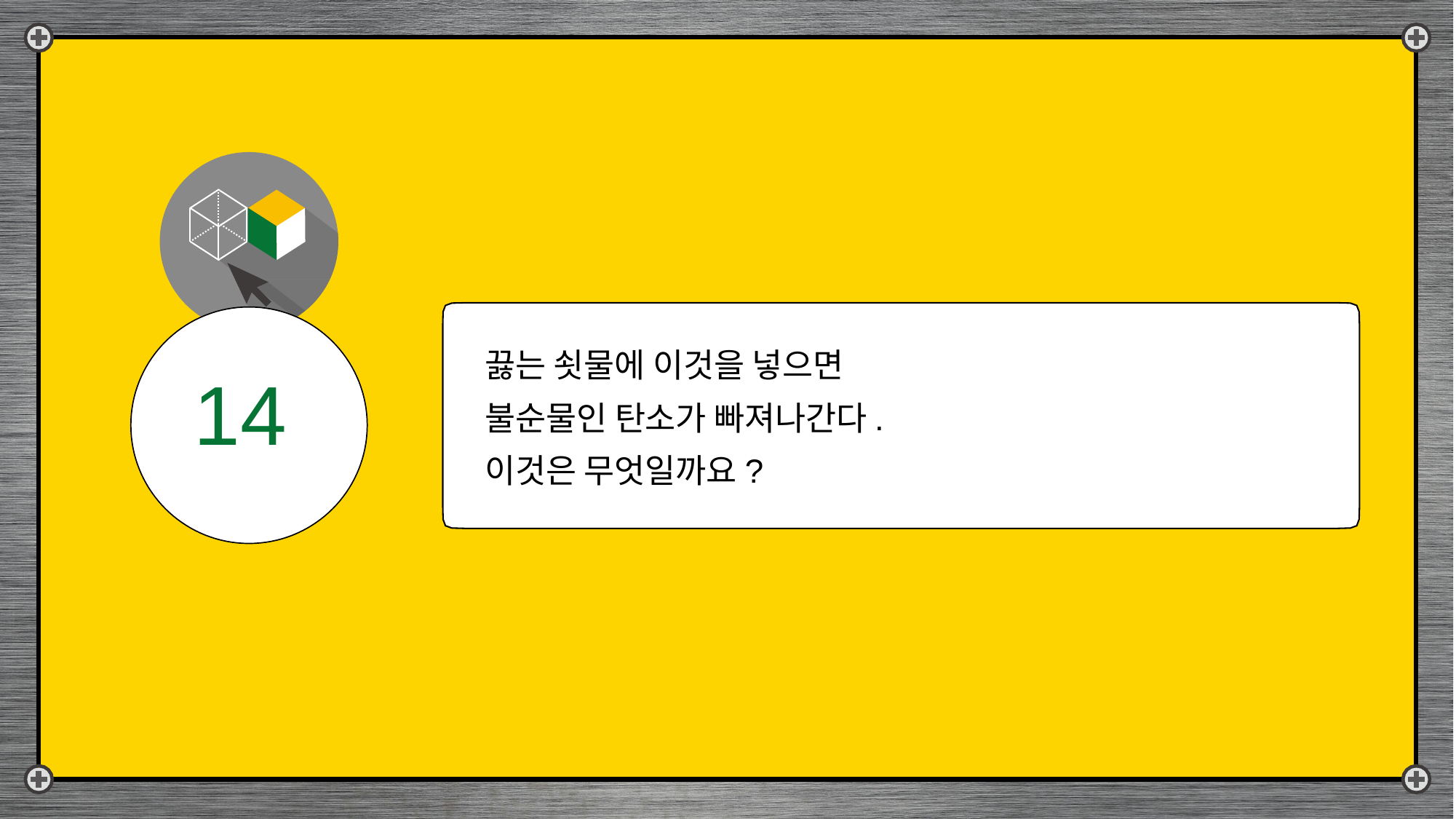

# 끓는 쇳물에 이것을 넣으면  불순물인 탄소가 빠져나간다.  이것은 무엇일까요?
14